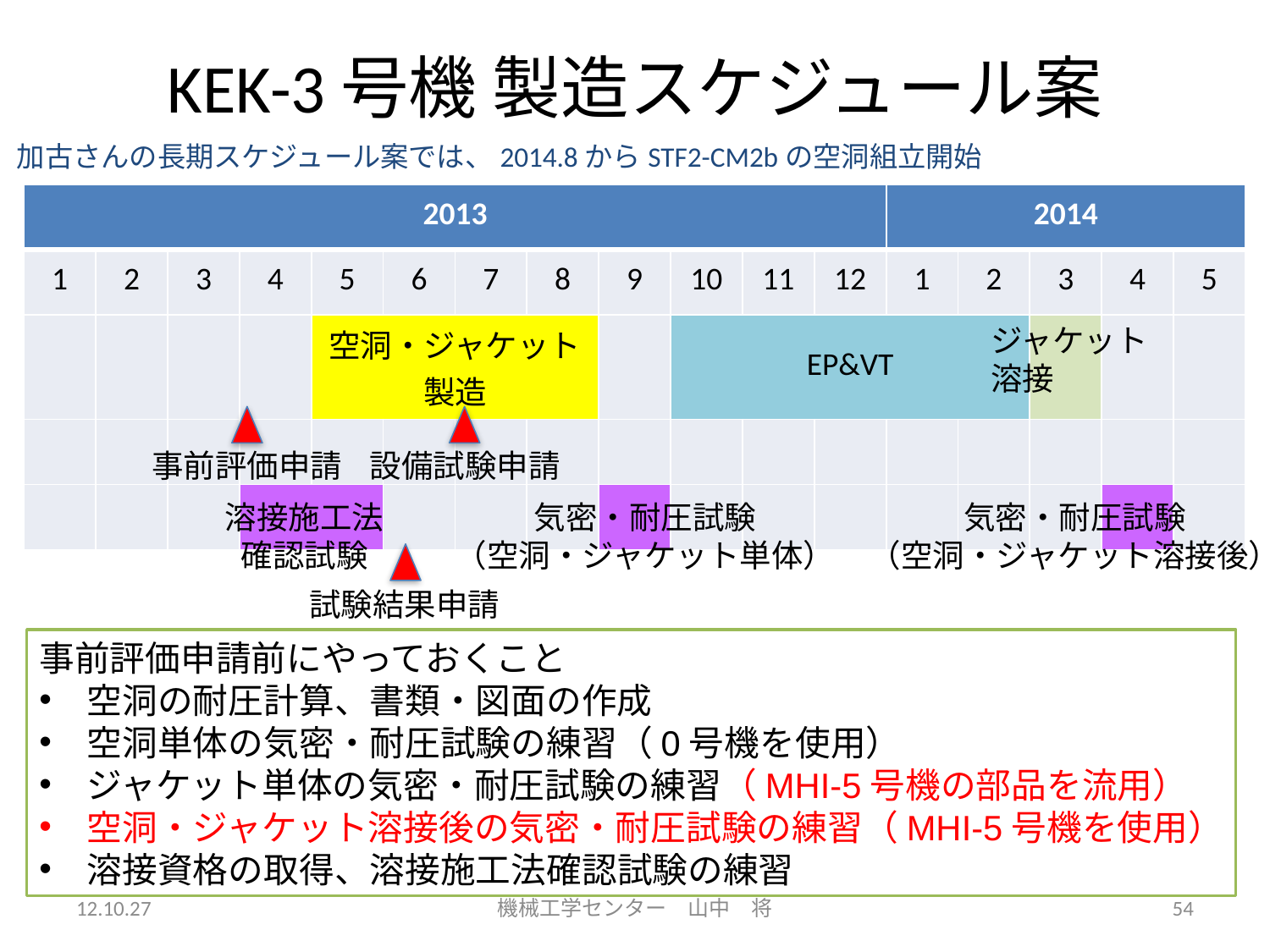

# KEK-3号機 製造スケジュール案
加古さんの長期スケジュール案では、2014.8からSTF2-CM2bの空洞組立開始
| 2013 |  |  |  |  |  |  |  |  |  |  |  | 2014 |  |  |  |  |
| --- | --- | --- | --- | --- | --- | --- | --- | --- | --- | --- | --- | --- | --- | --- | --- | --- |
| 1 | 2 | 3 | 4 | 5 | 6 | 7 | 8 | 9 | 10 | 11 | 12 | 1 | 2 | 3 | 4 | 5 |
|  |  |  |  | 空洞・ジャケット 製造 |  |  |  |  | EP&VT |  |  |  |  |  |  |  |
|  |  |  |  |  |  |  |  |  |  |  |  |  |  |  |  |  |
|  |  |  |  |  |  |  |  |  |  |  |  |  |  |  |  |  |
ジャケット
溶接

事前評価申請
設備試験申請
溶接施工法
確認試験
気密・耐圧試験
（空洞・ジャケット単体）
気密・耐圧試験
（空洞・ジャケット溶接後）

試験結果申請
事前評価申請前にやっておくこと
空洞の耐圧計算、書類・図面の作成
空洞単体の気密・耐圧試験の練習（0号機を使用）
ジャケット単体の気密・耐圧試験の練習（MHI-5号機の部品を流用）
空洞・ジャケット溶接後の気密・耐圧試験の練習（MHI-5号機を使用）
溶接資格の取得、溶接施工法確認試験の練習
12.10.27
機械工学センター　山中　将
54